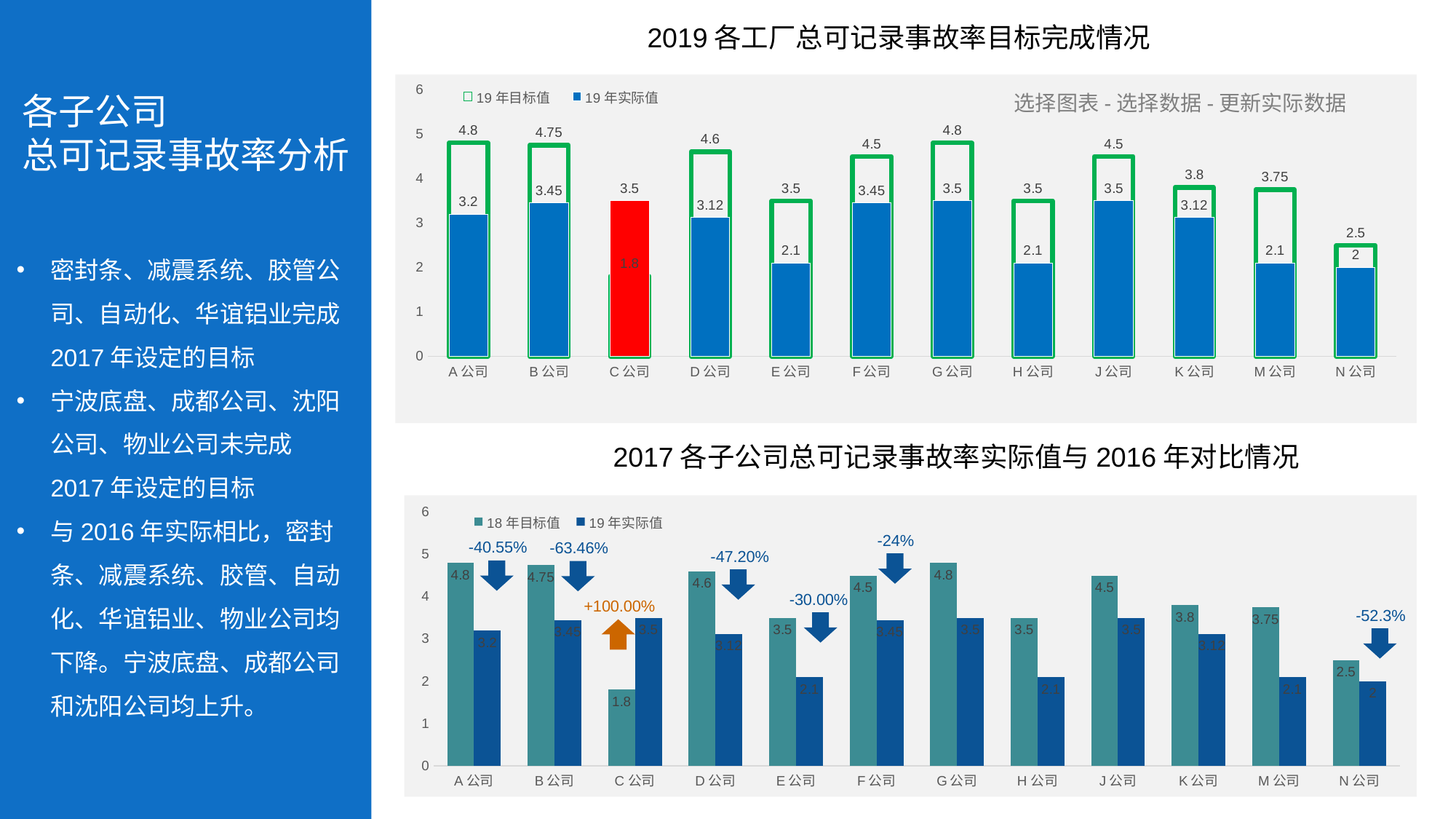

2019各工厂总可记录事故率目标完成情况
选择图表-选择数据-更新实际数据

### Chart

| Category | 19年目标值 | 19年实际值 |
|---|---|---|
| A公司 | 4.8 | 3.2 |
| B公司 | 4.75 | 3.45 |
| C公司 | 1.8 | 3.5 |
| D公司 | 4.6 | 3.12 |
| E公司 | 3.5 | 2.1 |
| F公司 | 4.5 | 3.45 |
| G公司 | 4.8 | 3.5 |
| H公司 | 3.5 | 2.1 |
| J公司 | 4.5 | 3.5 |
| K公司 | 3.8 | 3.12 |
| M公司 | 3.75 | 2.1 |
| N公司 | 2.5 | 2.0 |
各子公司
总可记录事故率分析
密封条、减震系统、胶管公司、自动化、华谊铝业完成2017年设定的目标
宁波底盘、成都公司、沈阳公司、物业公司未完成2017年设定的目标
与2016年实际相比，密封条、减震系统、胶管、自动化、华谊铝业、物业公司均下降。宁波底盘、成都公司和沈阳公司均上升。
2017各子公司总可记录事故率实际值与2016年对比情况

### Chart

| Category | 18年目标值 | 19年实际值 |
|---|---|---|
| A公司 | 4.8 | 3.2 |
| B公司 | 4.75 | 3.45 |
| C公司 | 1.8 | 3.5 |
| D公司 | 4.6 | 3.12 |
| E公司 | 3.5 | 2.1 |
| F公司 | 4.5 | 3.45 |
| G公司 | 4.8 | 3.5 |
| H公司 | 3.5 | 2.1 |
| J公司 | 4.5 | 3.5 |
| K公司 | 3.8 | 3.12 |
| M公司 | 3.75 | 2.1 |
| N公司 | 2.5 | 2.0 |
-24%

-40.55%

-63.46%

-47.20%

-30.00%

+100.00%

-52.3%